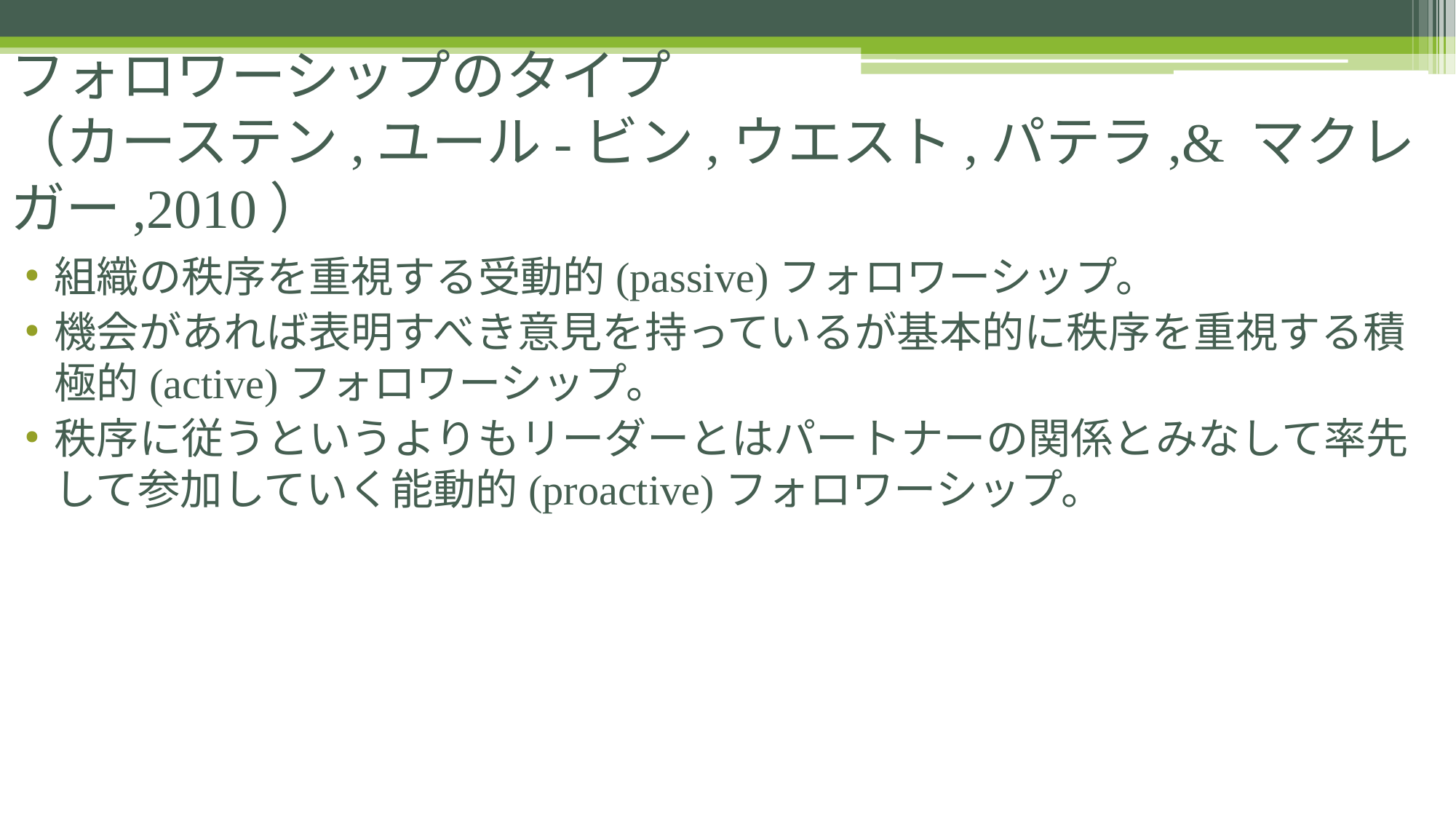

# フォロワーシップのタイプ （カーステン,ユール-ビン,ウエスト,パテラ,& マクレガー,2010）
組織の秩序を重視する受動的(passive)フォロワーシップ。
機会があれば表明すべき意見を持っているが基本的に秩序を重視する積極的(active)フォロワーシップ。
秩序に従うというよりもリーダーとはパートナーの関係とみなして率先して参加していく能動的(proactive)フォロワーシップ。